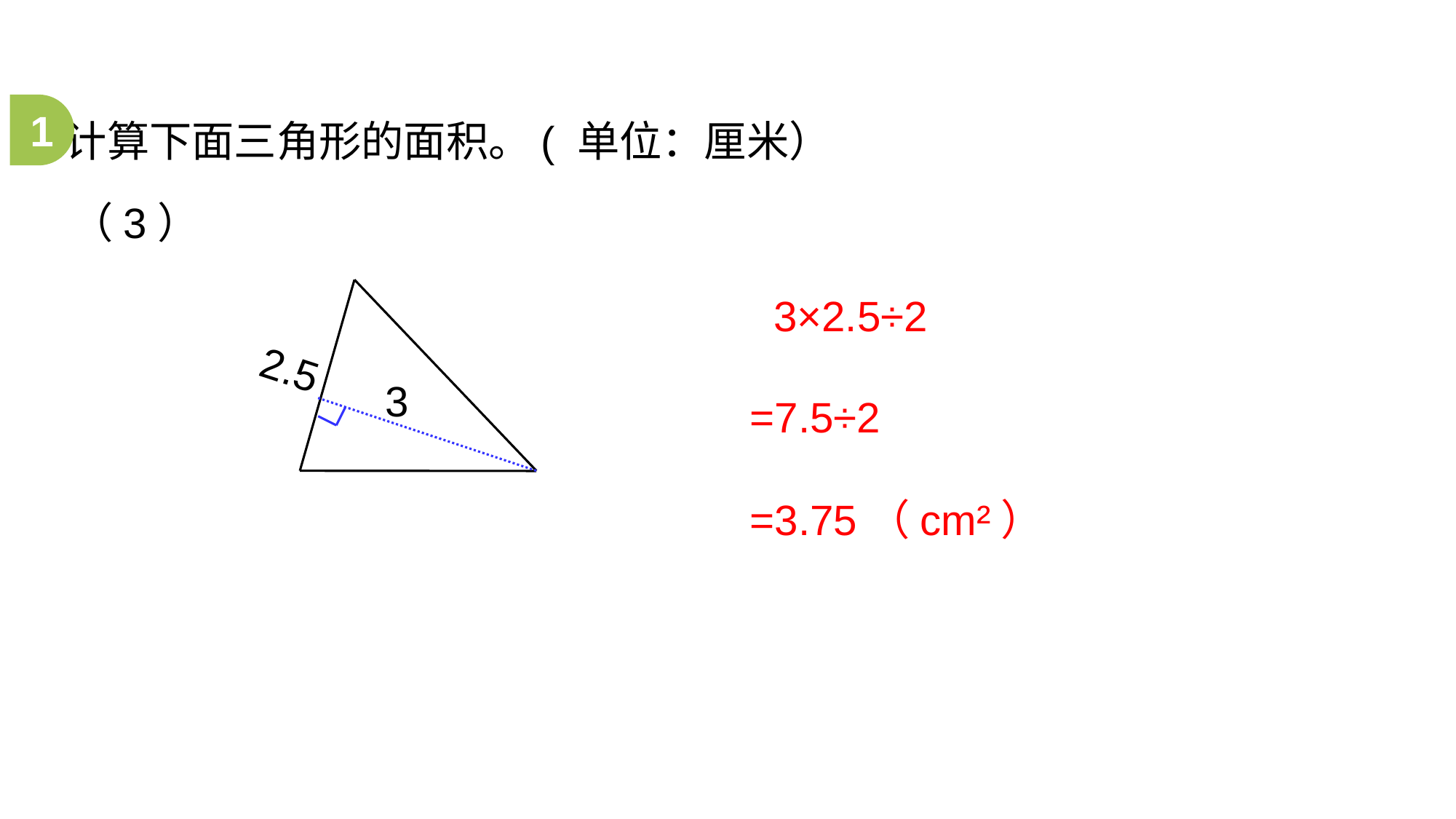

计算下面三角形的面积。( 单位：厘米）
1
（3）
  3×2.5÷2
=7.5÷2
=3.75（cm²）

2.5
3